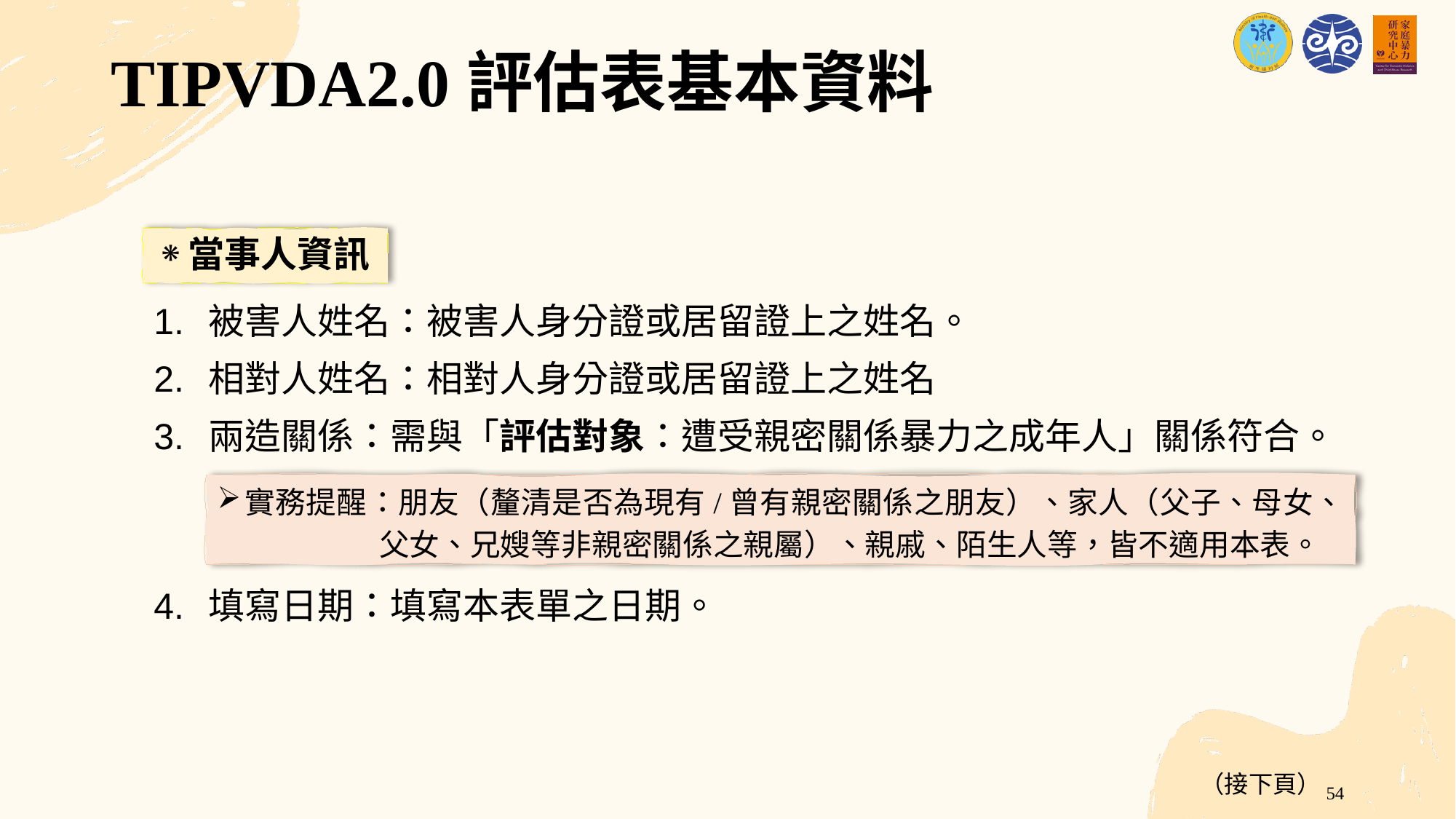

# TIPVDA2.0評估表基本資料
當事人資訊
被害人姓名：被害人身分證或居留證上之姓名。
相對人姓名：相對人身分證或居留證上之姓名
兩造關係：需與「評估對象：遭受親密關係暴力之成年人」關係符合。
實務提醒：朋友（釐清是否為現有/曾有親密關係之朋友）、家人（父子、母女、
                    父女、兄嫂等非親密關係之親屬）、親戚、陌生人等，皆不適用本表。
填寫日期：填寫本表單之日期。
 （接下頁）
54